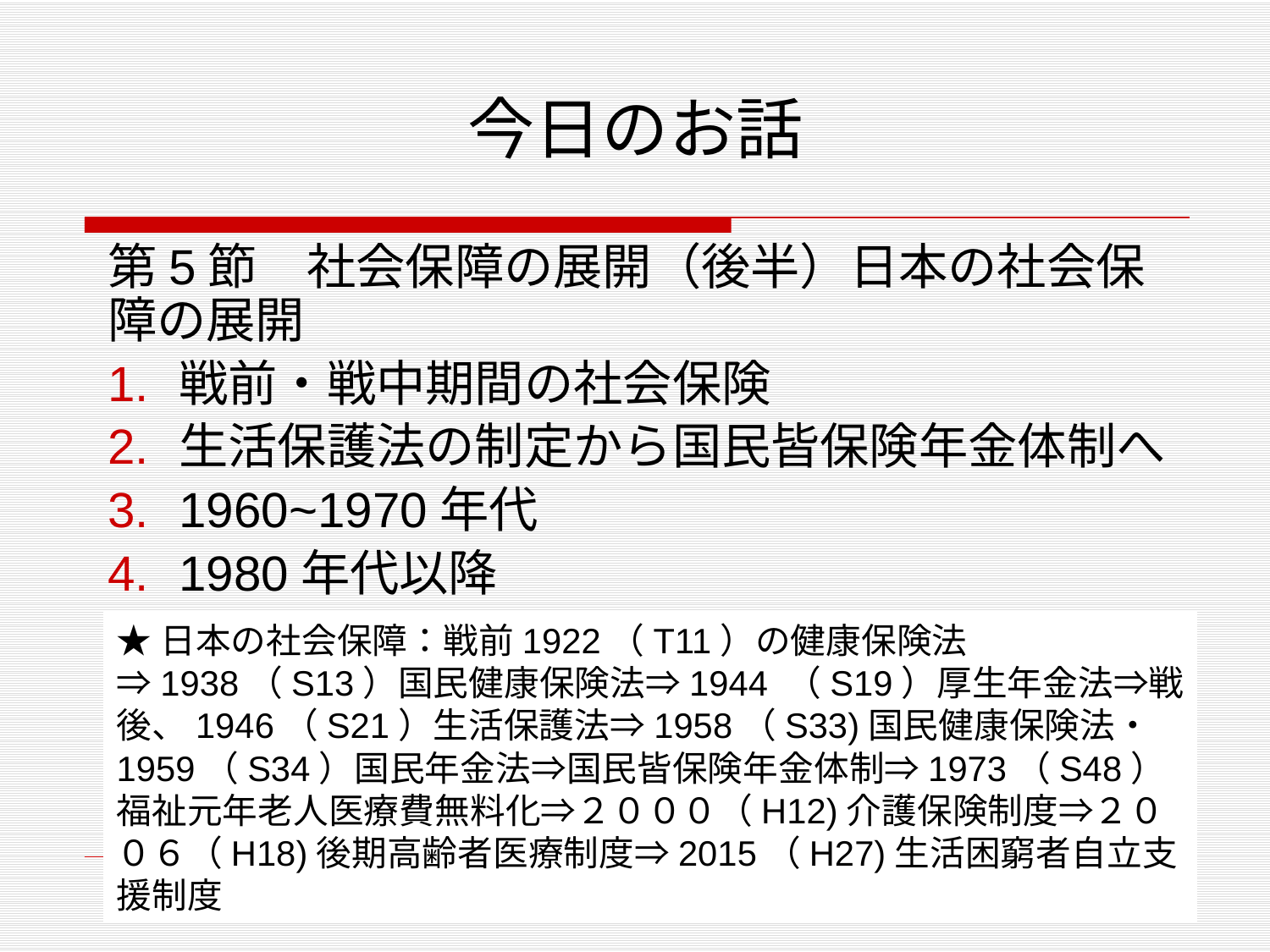

# 今日のお話
第5節　社会保障の展開（後半）日本の社会保障の展開
戦前・戦中期間の社会保険
生活保護法の制定から国民皆保険年金体制へ
1960~1970年代
1980年代以降

★日本の社会保障：戦前1922（T11）の健康保険法⇒1938（S13）国民健康保険法⇒1944 （S19）厚生年金法⇒戦後、1946（S21）生活保護法⇒1958（S33)国民健康保険法・1959（S34）国民年金法⇒国民皆保険年金体制⇒1973（S48）福祉元年老人医療費無料化⇒２０００（H12)介護保険制度⇒２００６（H18)後期高齢者医療制度⇒2015（H27)生活困窮者自立支援制度
2